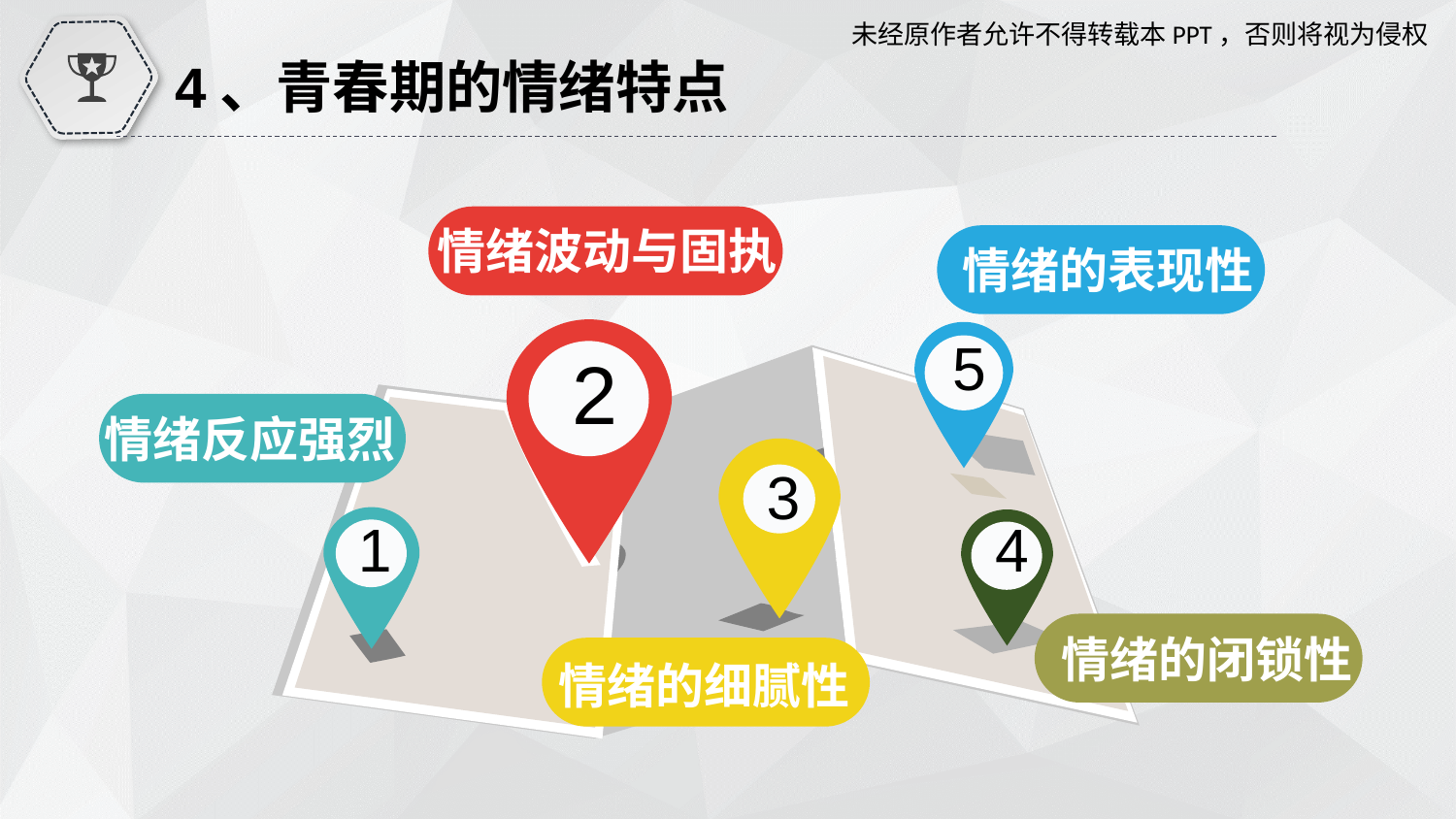

4、青春期的情绪特点

情绪波动与固执

情绪的表现性

5
2
3
1
4

情绪反应强烈

情绪的闭锁性

情绪的细腻性